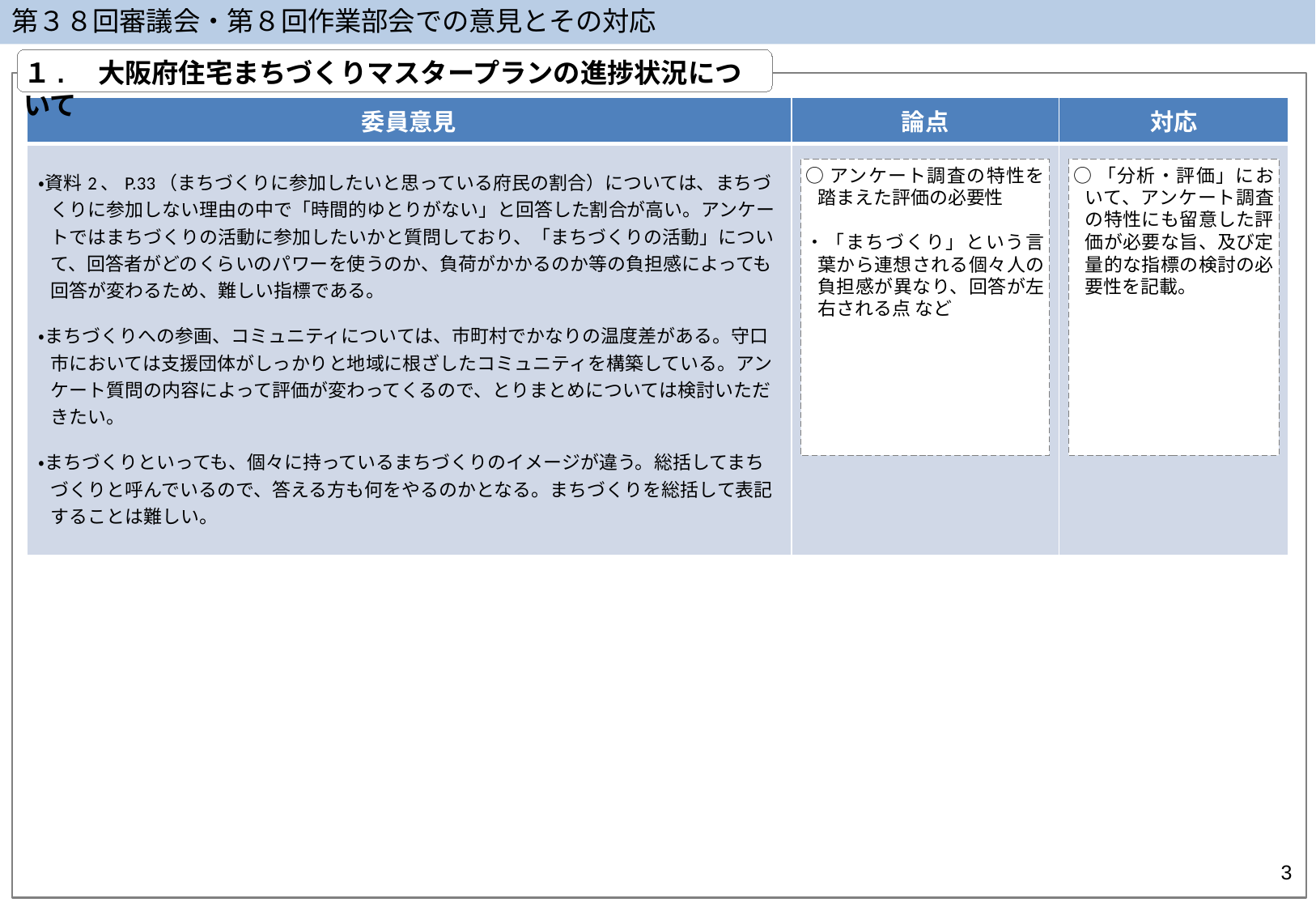

第３８回審議会・第８回作業部会での意見とその対応
１.　大阪府住宅まちづくりマスタープランの進捗状況について

| 委員意見 | 論点 | 対応 |
| --- | --- | --- |
| ・資料2、P.33（まちづくりに参加したいと思っている府民の割合）については、まちづくりに参加しない理由の中で「時間的ゆとりがない」と回答した割合が高い。アンケートではまちづくりの活動に参加したいかと質問しており、「まちづくりの活動」について、回答者がどのくらいのパワーを使うのか、負荷がかかるのか等の負担感によっても回答が変わるため、難しい指標である。 ・まちづくりへの参画、コミュニティについては、市町村でかなりの温度差がある。守口市においては支援団体がしっかりと地域に根ざしたコミュニティを構築している。アンケート質問の内容によって評価が変わってくるので、とりまとめについては検討いただきたい。 ・まちづくりといっても、個々に持っているまちづくりのイメージが違う。総括してまちづくりと呼んでいるので、答える方も何をやるのかとなる。まちづくりを総括して表記することは難しい。 |  |  |
○アンケート調査の特性を踏まえた評価の必要性

・「まちづくり」という言葉から連想される個々人の負担感が異なり、回答が左右される点 など

○「分析・評価」において、アンケート調査の特性にも留意した評価が必要な旨、及び定量的な指標の検討の必要性を記載。

3